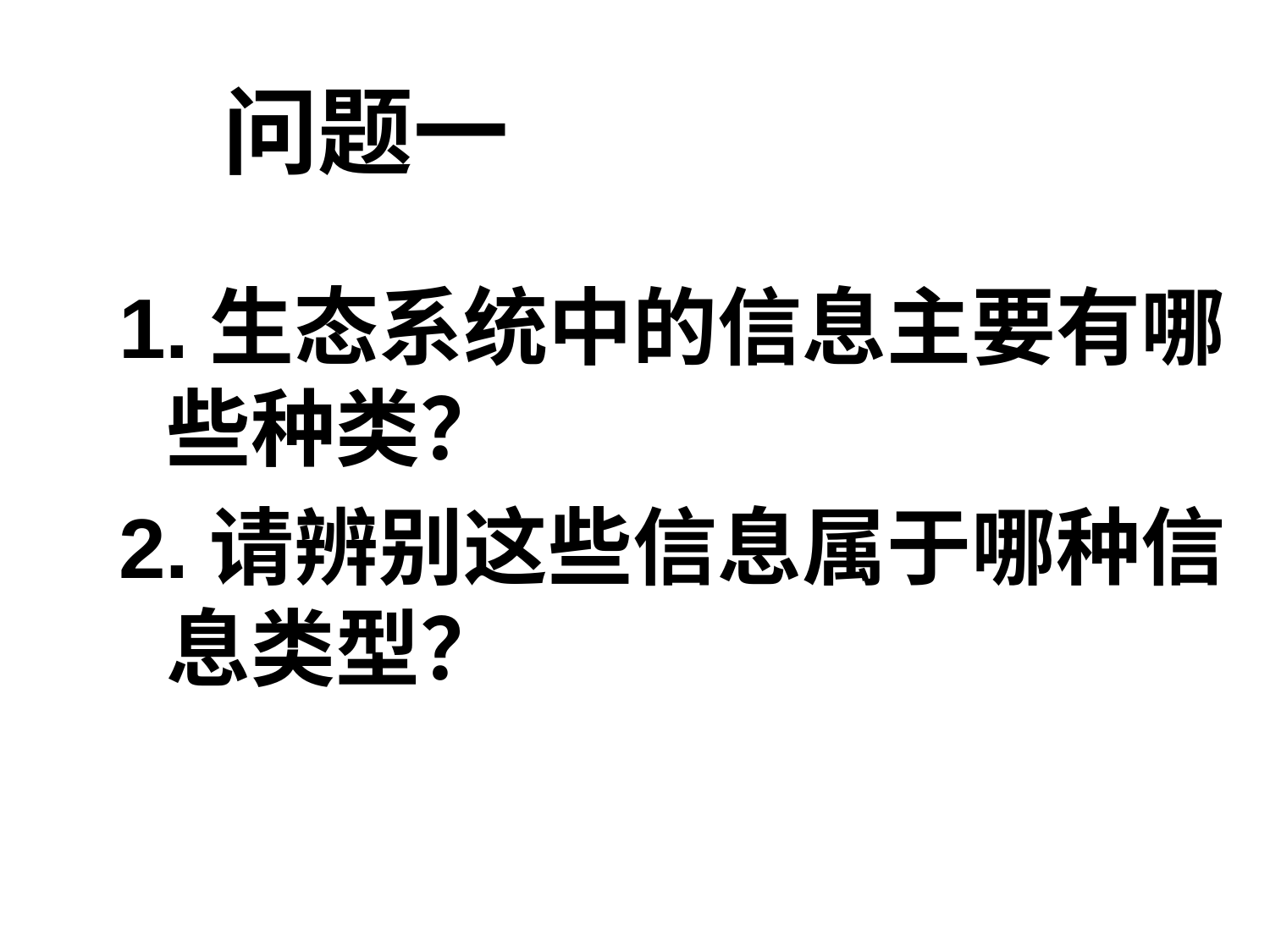

问题一
1.生态系统中的信息主要有哪些种类？
2.请辨别这些信息属于哪种信息类型？